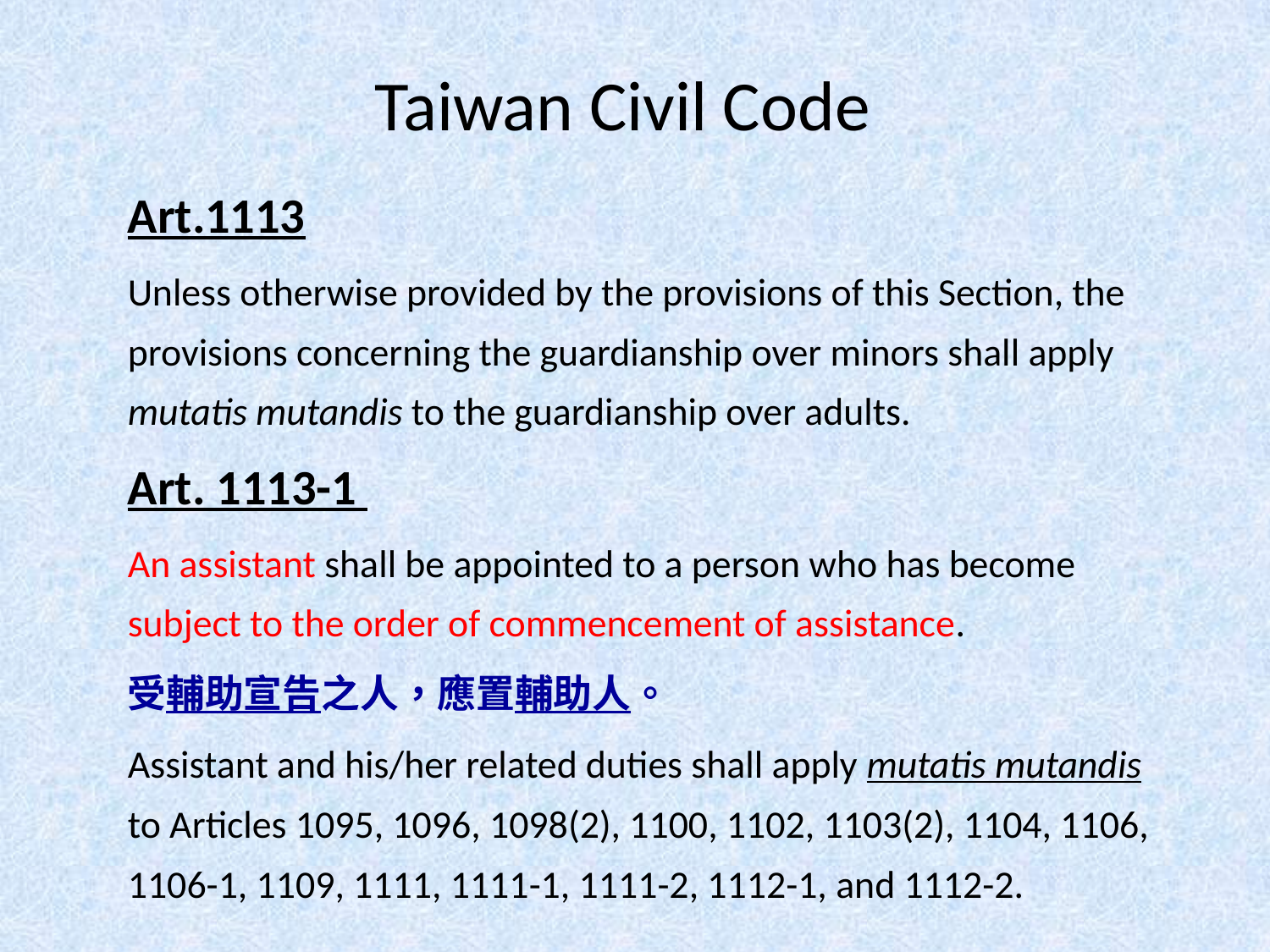

# Taiwan Civil Code
Art.1113
Unless otherwise provided by the provisions of this Section, the provisions concerning the guardianship over minors shall apply mutatis mutandis to the guardianship over adults.
Art. 1113-1
An assistant shall be appointed to a person who has become subject to the order of commencement of assistance.
受輔助宣告之人，應置輔助人。
Assistant and his/her related duties shall apply mutatis mutandis to Articles 1095, 1096, 1098(2), 1100, 1102, 1103(2), 1104, 1106, 1106-1, 1109, 1111, 1111-1, 1111-2, 1112-1, and 1112-2.